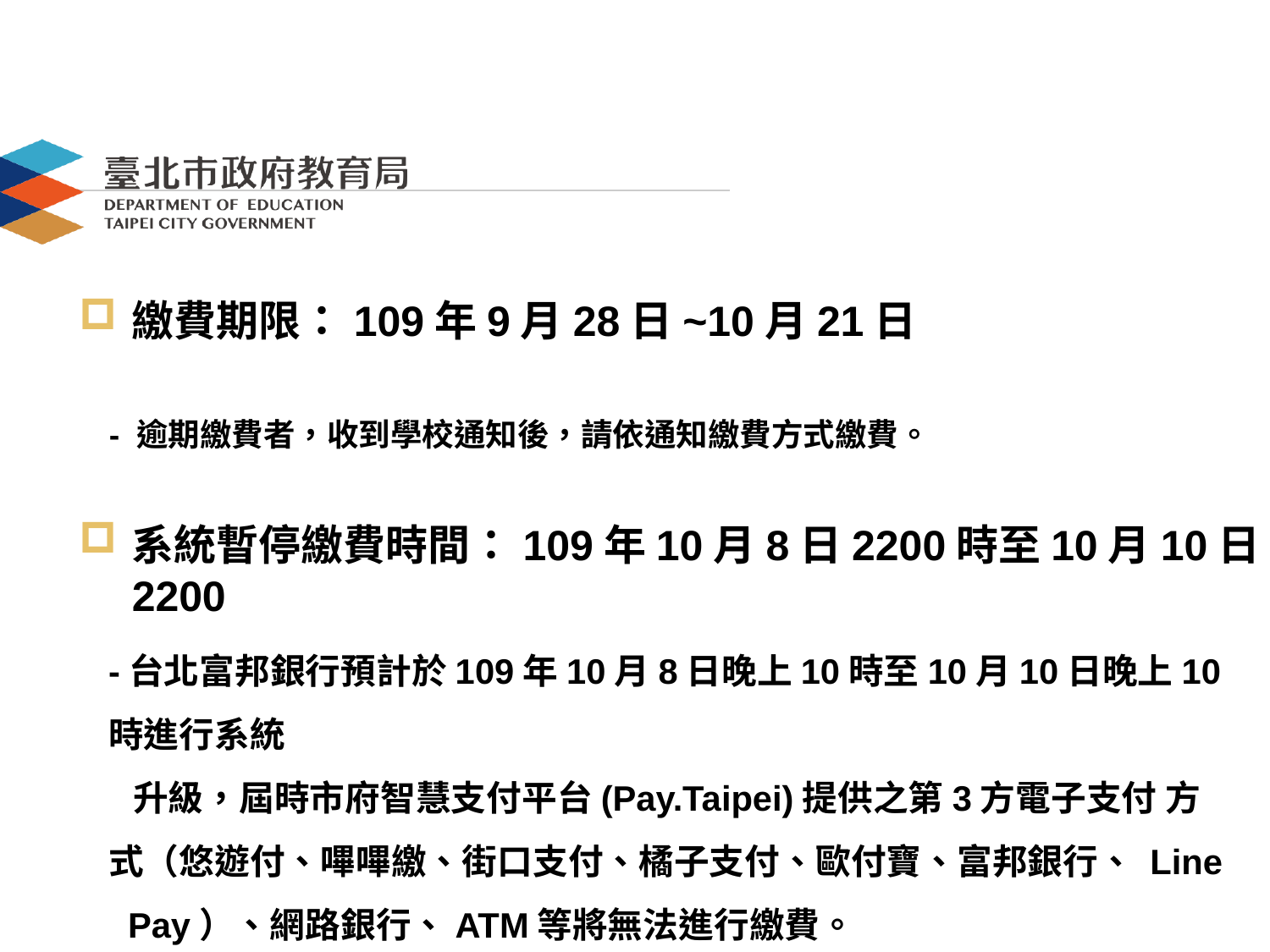

繳費期限：109年9月28日~10月21日
   - 逾期繳費者，收到學校通知後，請依通知繳費方式繳費。
系統暫停繳費時間：109年10月8日2200時至10月10日2200
-台北富邦銀行預計於109年10月8日晚上10時至10月10日晚上10時進行系統
  升級，屆時市府智慧支付平台(Pay.Taipei)提供之第3方電子支付 方式（悠遊付、嗶嗶繳、街口支付、橘子支付、歐付寶、富邦銀行、 Line
  Pay）、網路銀行、ATM等將無法進行繳費。